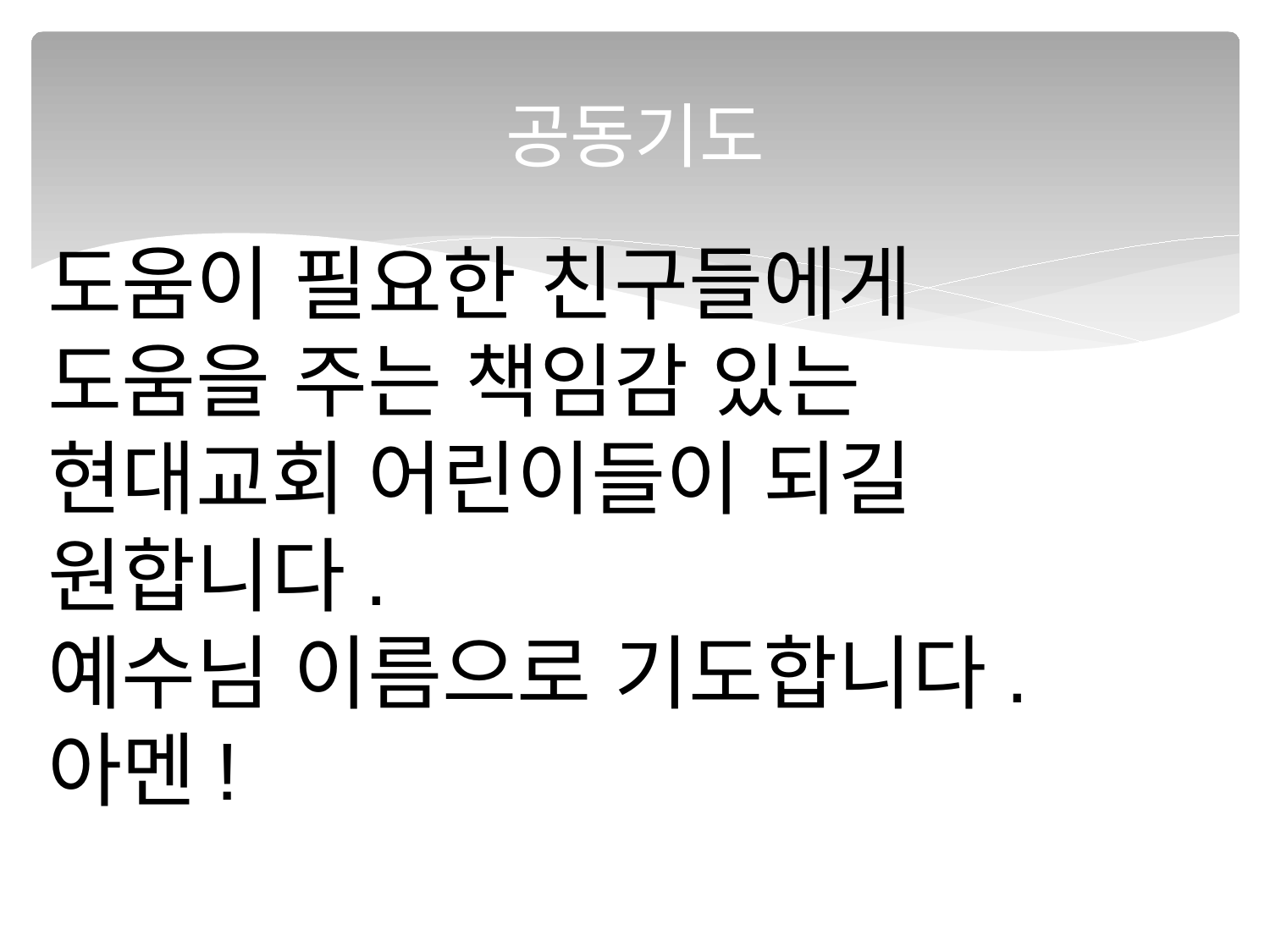

# 공동기도

도움이 필요한 친구들에게
도움을 주는 책임감 있는
현대교회 어린이들이 되길
원합니다.
예수님 이름으로 기도합니다.
아멘!